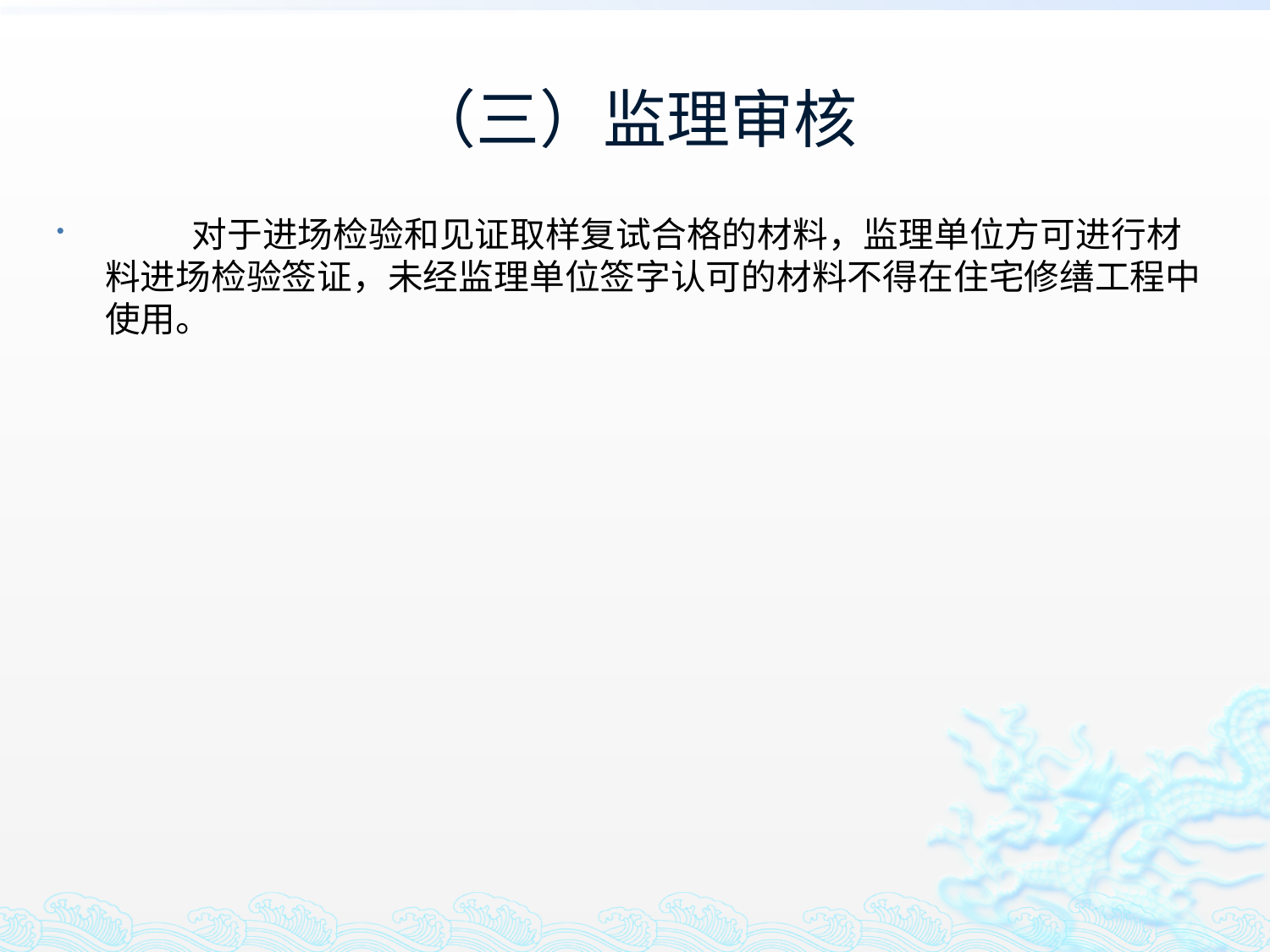

（三）监理审核
          对于进场检验和见证取样复试合格的材料，监理单位方可进行材料进场检验签证，未经监理单位签字认可的材料不得在住宅修缮工程中使用。